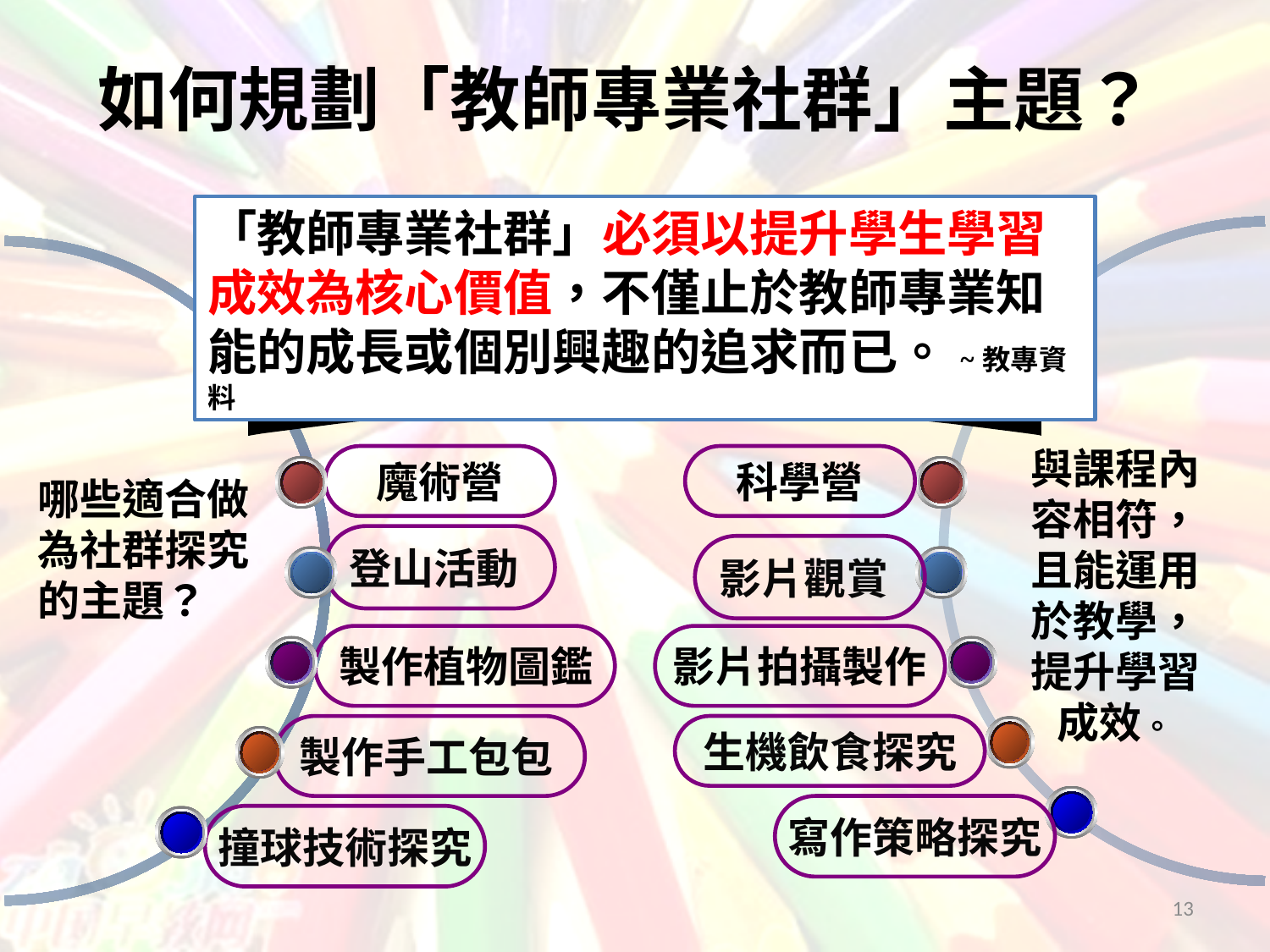

# 如何規劃「教師專業社群」主題？

「教師專業社群」必須以提升學生學習成效為核心價值，不僅止於教師專業知能的成長或個別興趣的追求而已。~教專資料

與課程內容相符，且能運用於教學，提升學習成效。
魔術營
科學營

哪些適合做為社群探究的主題？
登山活動
影片觀賞

製作植物圖鑑
影片拍攝製作

製作手工包包
生機飲食探究

寫作策略探究

撞球技術探究
13